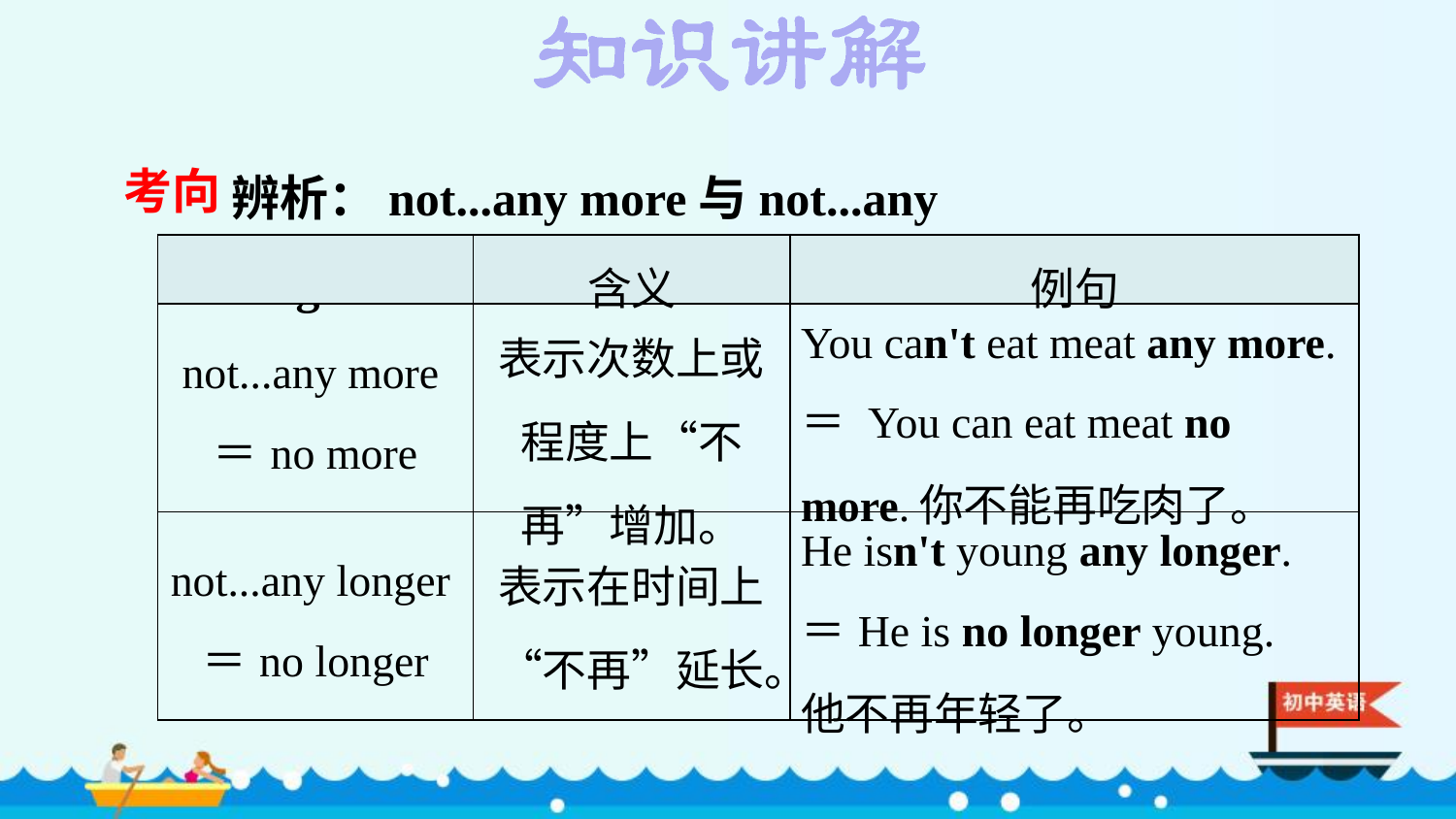

辨析：not...any more与not...any longer
考向
|  | 含义 | 例句 |
| --- | --- | --- |
| not...any more＝no more | 表示次数上或程度上“不再”增加。 | You can't eat meat any more.＝ You can eat meat no more.你不能再吃肉了。 |
| not...any longer＝no longer | 表示在时间上“不再”延长。 | He isn't young any longer. ＝He is no longer young. 他不再年轻了。 |